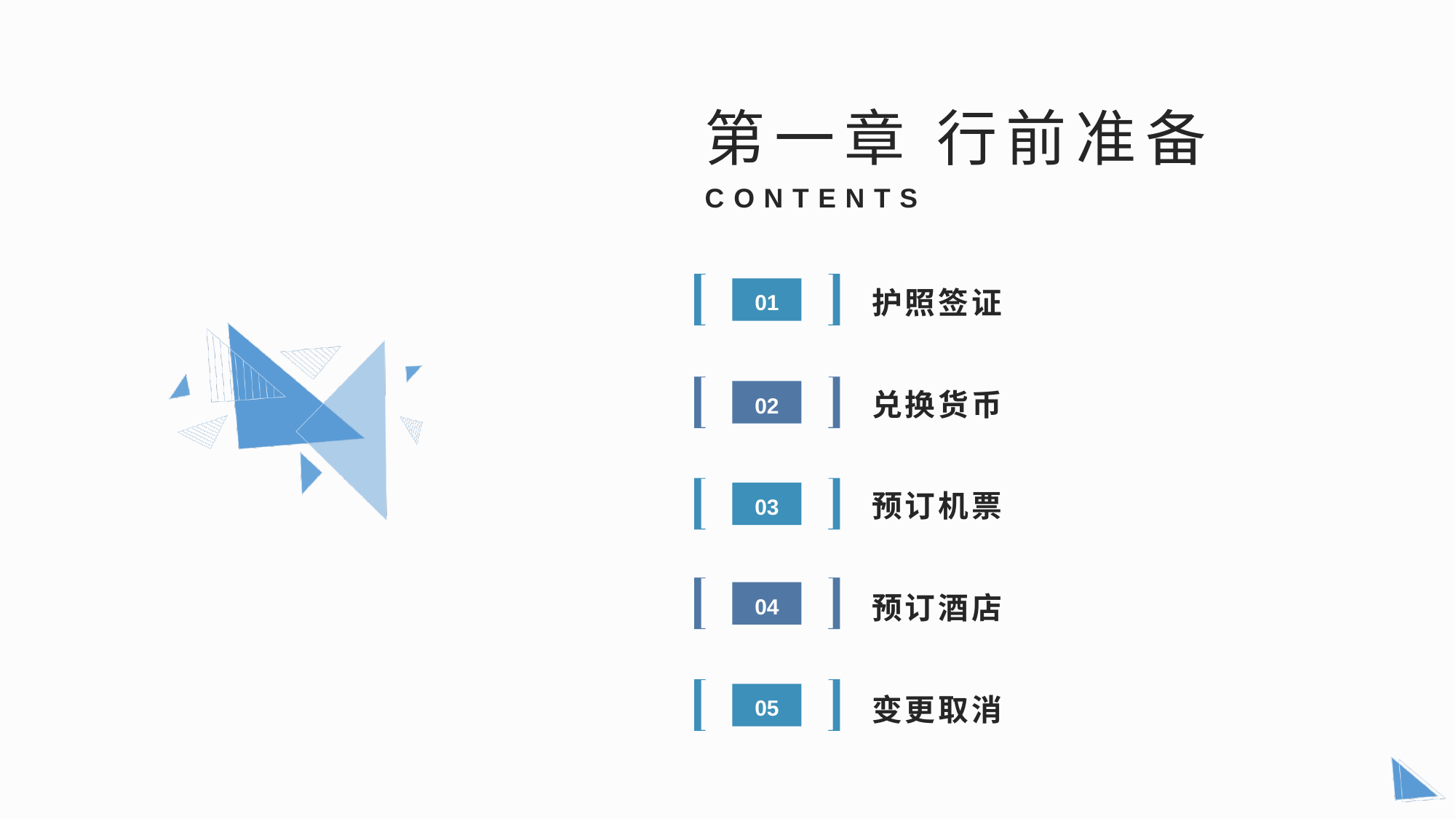

第一章 行前准备
CONTENTS
护照签证

01
兑换货币

02
预订机票

03
预订酒店

04
变更取消

05